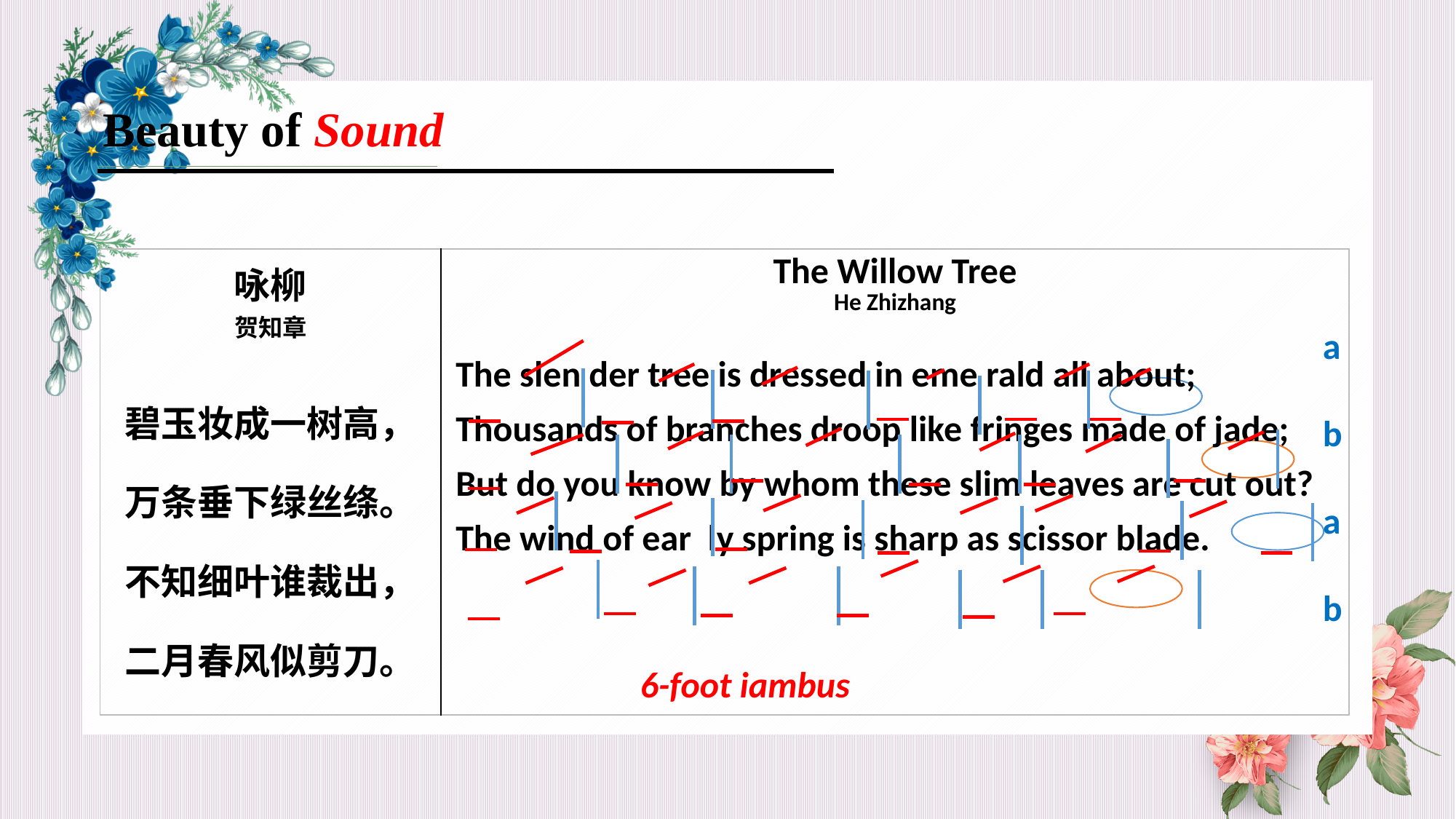

Beauty of Sound
| 咏柳 贺知章 碧玉妆成一树高， 万条垂下绿丝绦。 不知细叶谁裁出， 二月春风似剪刀。 | The Willow Tree He Zhizhang The slen der tree is dressed in eme rald all about; Thousands of branches droop like fringes made of jade; But do you know by whom these slim leaves are cut out? The wind of ear ly spring is sharp as scissor blade. |
| --- | --- |
a

b

a

b

6-foot iambus